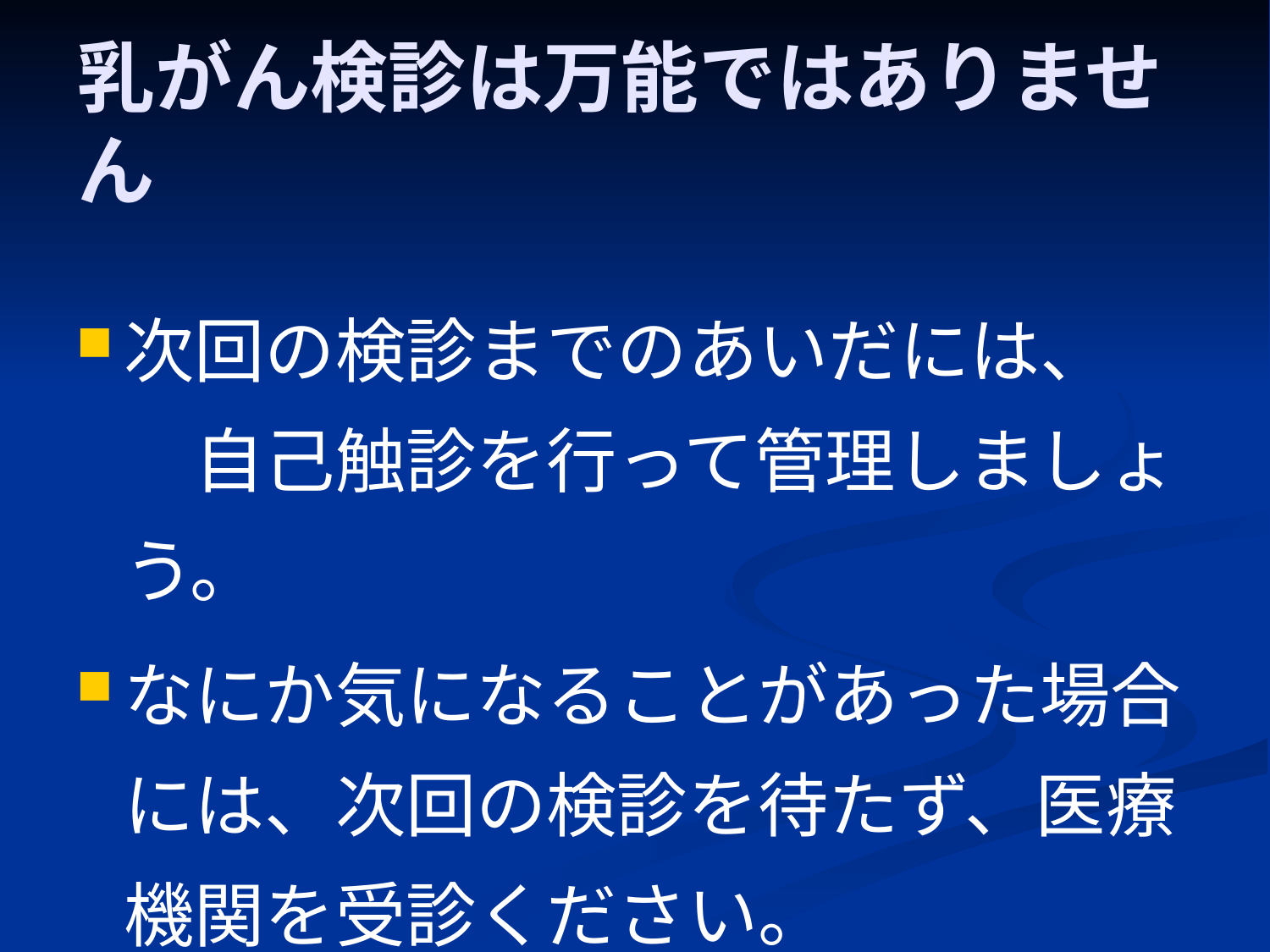

# 乳がん検診は万能ではありません
次回の検診までのあいだには、　　自己触診を行って管理しましょう。
なにか気になることがあった場合には、次回の検診を待たず、医療機関を受診ください。